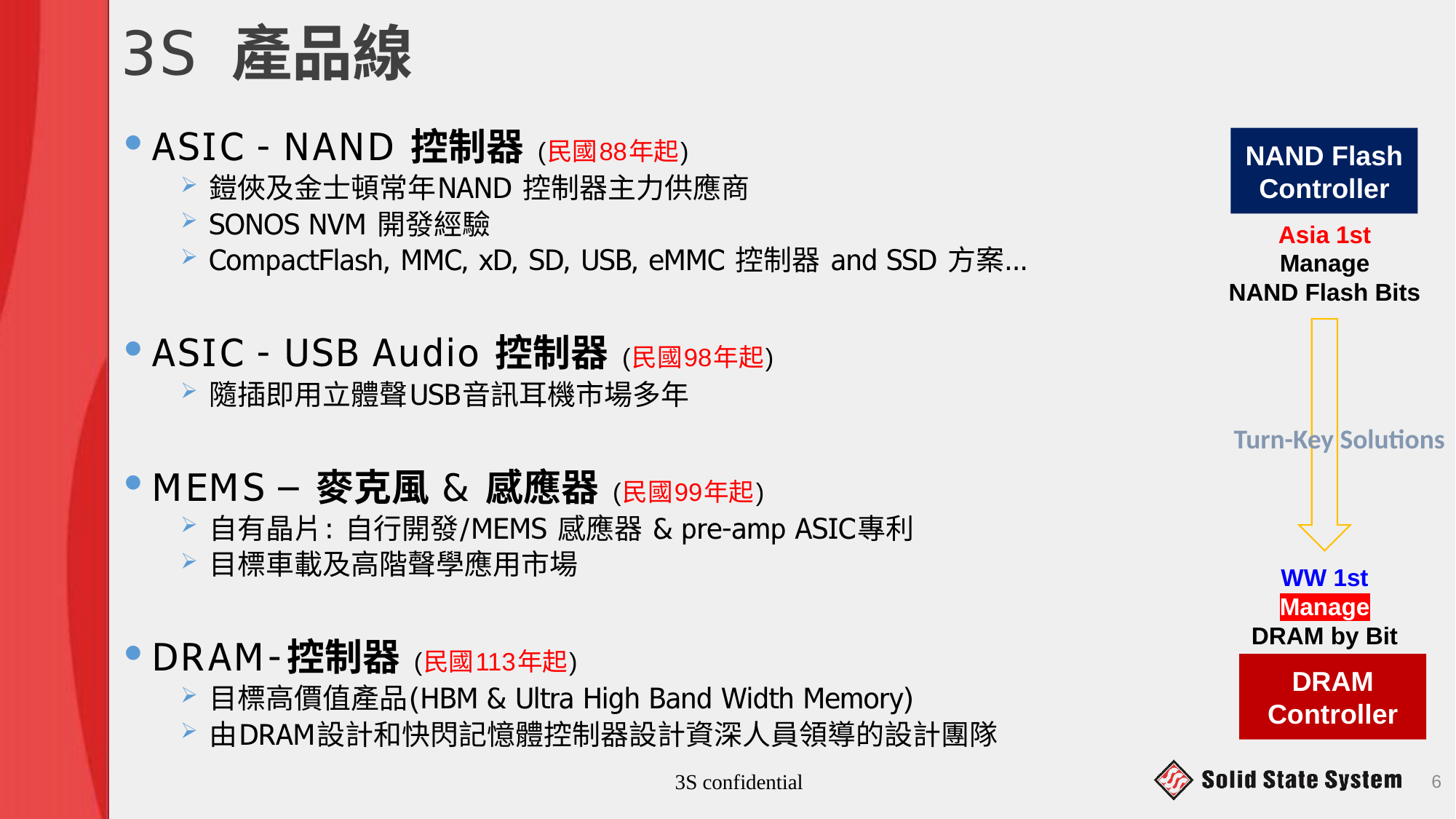

6
# 3S 產品線
ASIC - NAND 控制器 (民國88年起)
鎧俠及金士頓常年NAND 控制器主力供應商
SONOS NVM 開發經驗
CompactFlash, MMC, xD, SD, USB, eMMC 控制器 and SSD 方案…

ASIC - USB Audio 控制器 (民國98年起)
隨插即用立體聲USB音訊耳機市場多年

MEMS – 麥克風 & 感應器 (民國99年起)
自有晶片: 自行開發/MEMS 感應器 & pre-amp ASIC專利
目標車載及高階聲學應用市場

DRAM-控制器 (民國113年起)
目標高價值產品(HBM & Ultra High Band Width Memory)
由DRAM設計和快閃記憶體控制器設計資深人員領導的設計團隊

NAND Flash
Controller
Asia 1st
Manage
NAND Flash Bits

Turn-Key Solutions
WW 1st
Manage
DRAM by Bit
DRAM Controller
3S confidential